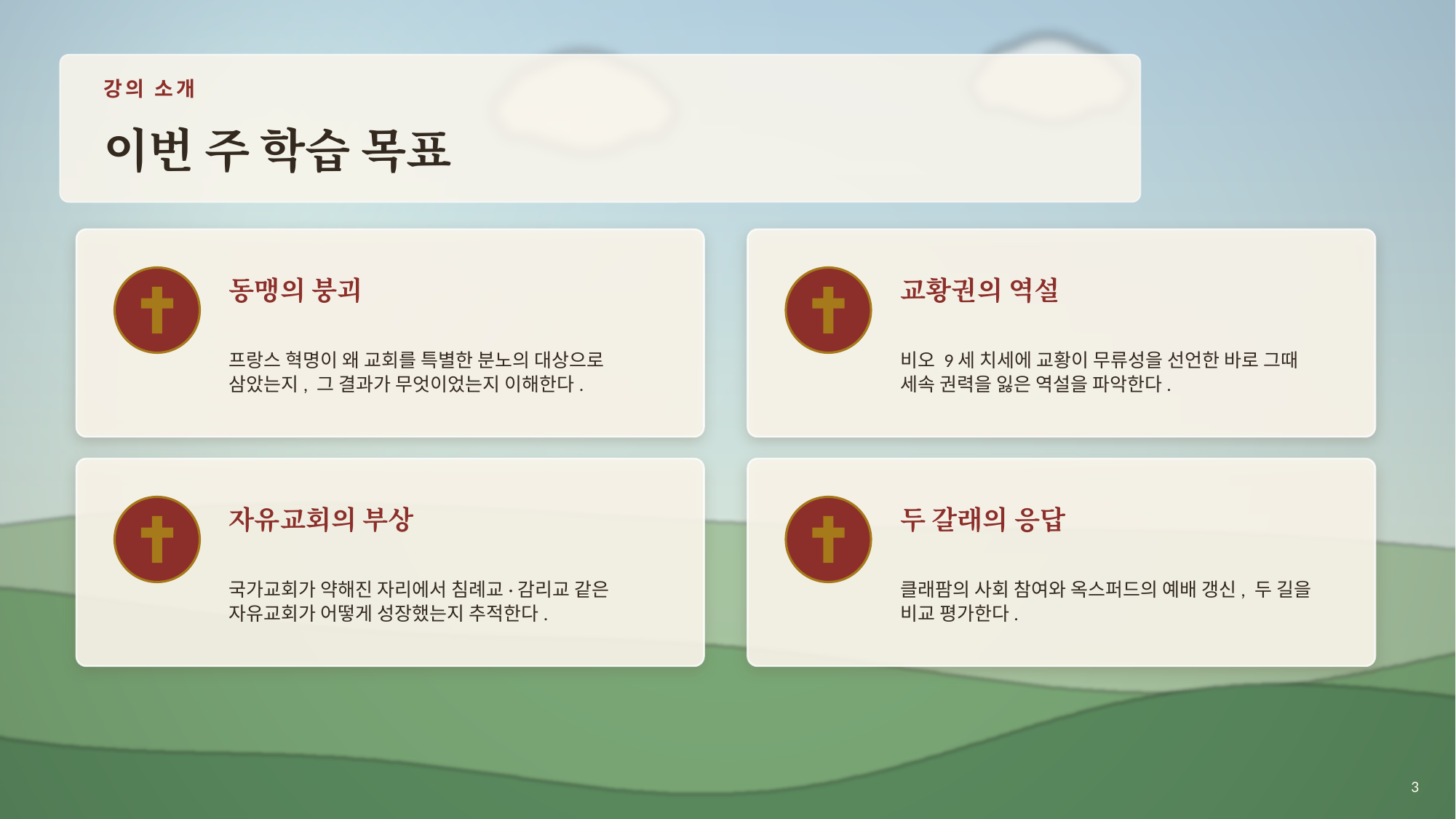

강의 소개
이번 주 학습 목표

동맹의 붕괴
교황권의 역설

프랑스 혁명이 왜 교회를 특별한 분노의 대상으로 삼았는지, 그 결과가 무엇이었는지 이해한다.
비오 9세 치세에 교황이 무류성을 선언한 바로 그때 세속 권력을 잃은 역설을 파악한다.

자유교회의 부상
두 갈래의 응답

국가교회가 약해진 자리에서 침례교·감리교 같은 자유교회가 어떻게 성장했는지 추적한다.
클래팜의 사회 참여와 옥스퍼드의 예배 갱신, 두 길을 비교 평가한다.
3